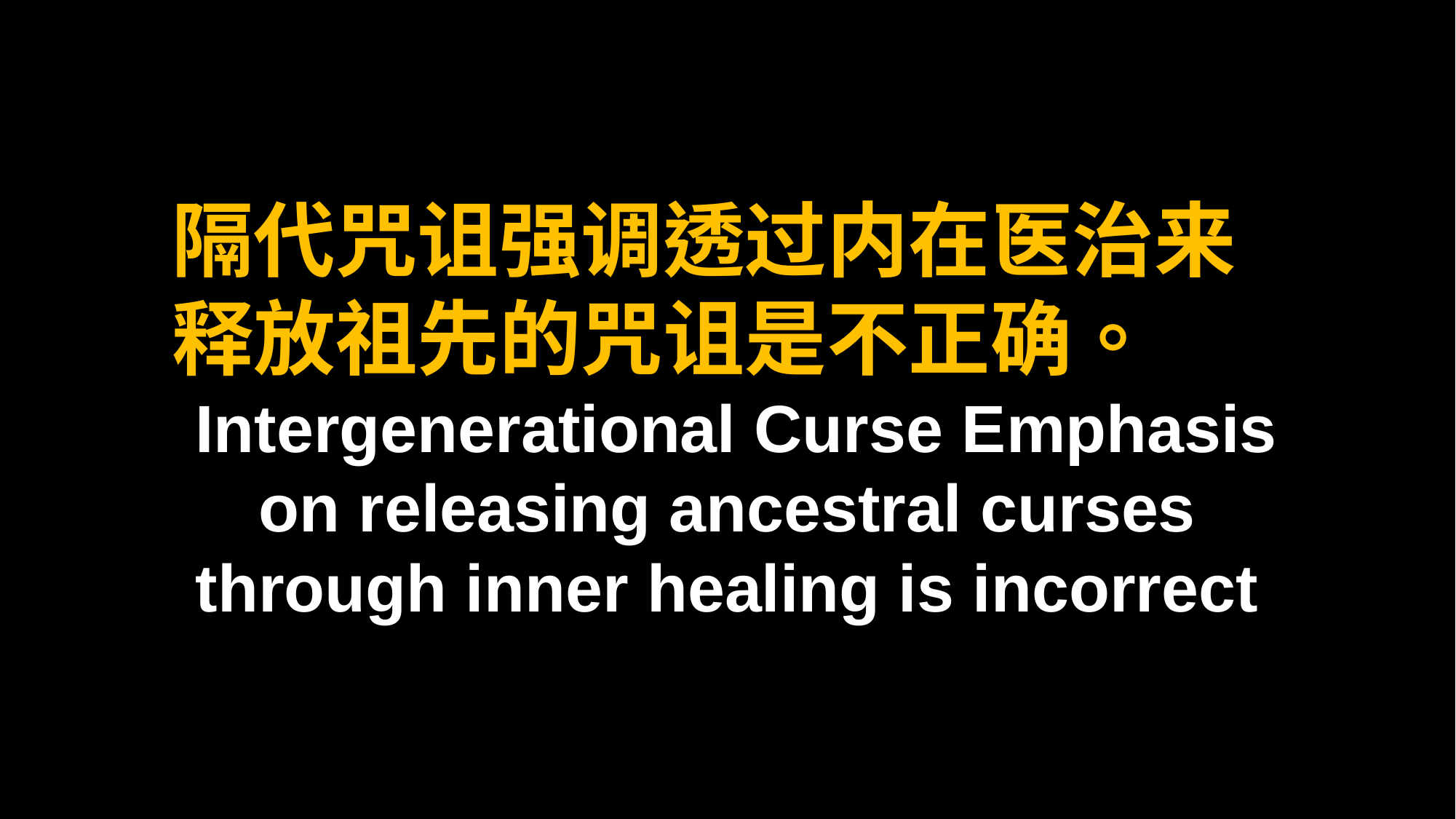

隔代咒诅强调透过内在医治来释放祖先的咒诅是不正确。
 Intergenerational Curse Emphasis on releasing ancestral curses through inner healing is incorrect